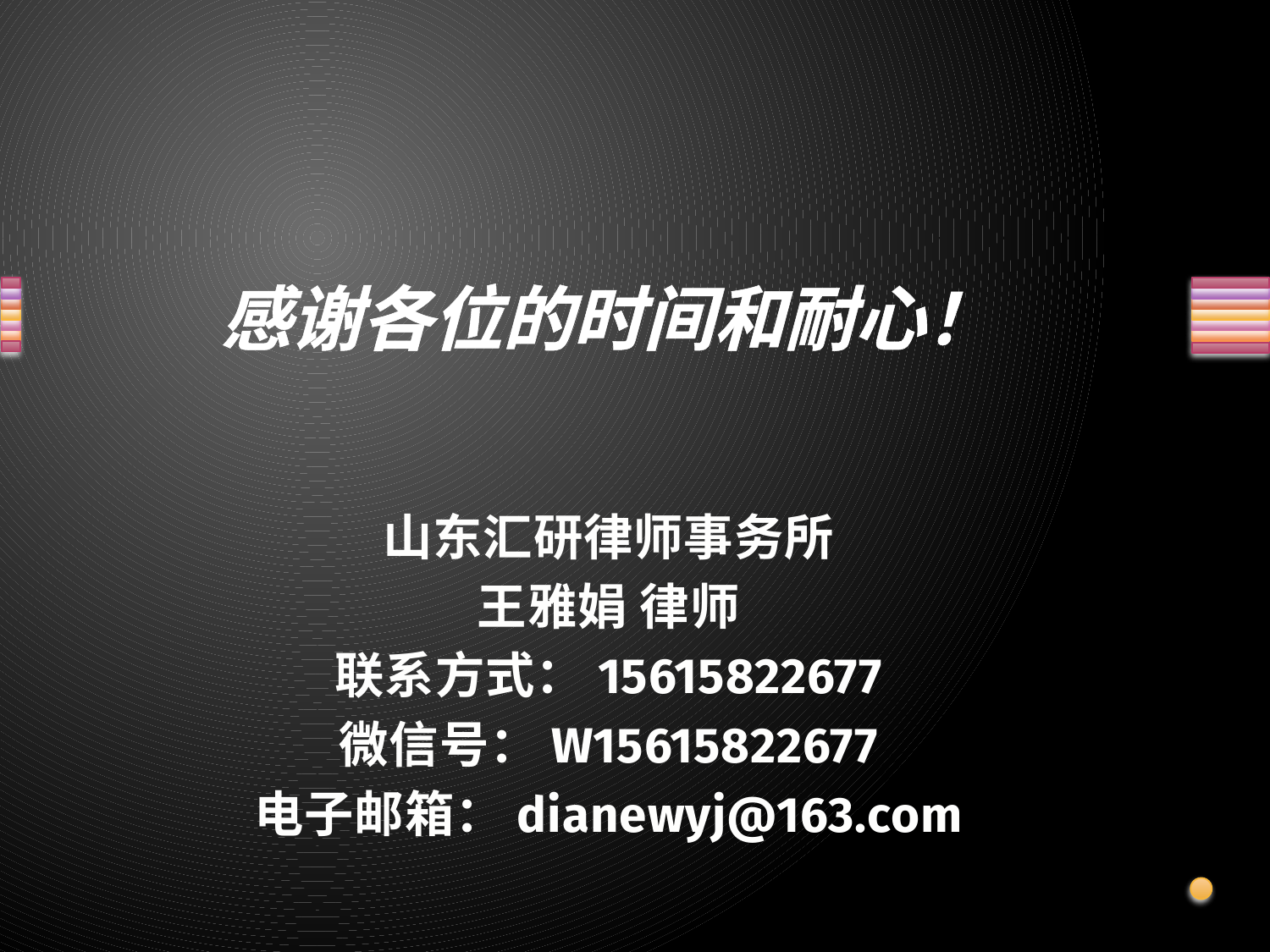

感谢各位的时间和耐心！

山东汇研律师事务所
王雅娟 律师
联系方式：15615822677
微信号：W15615822677
电子邮箱：dianewyj@163.com